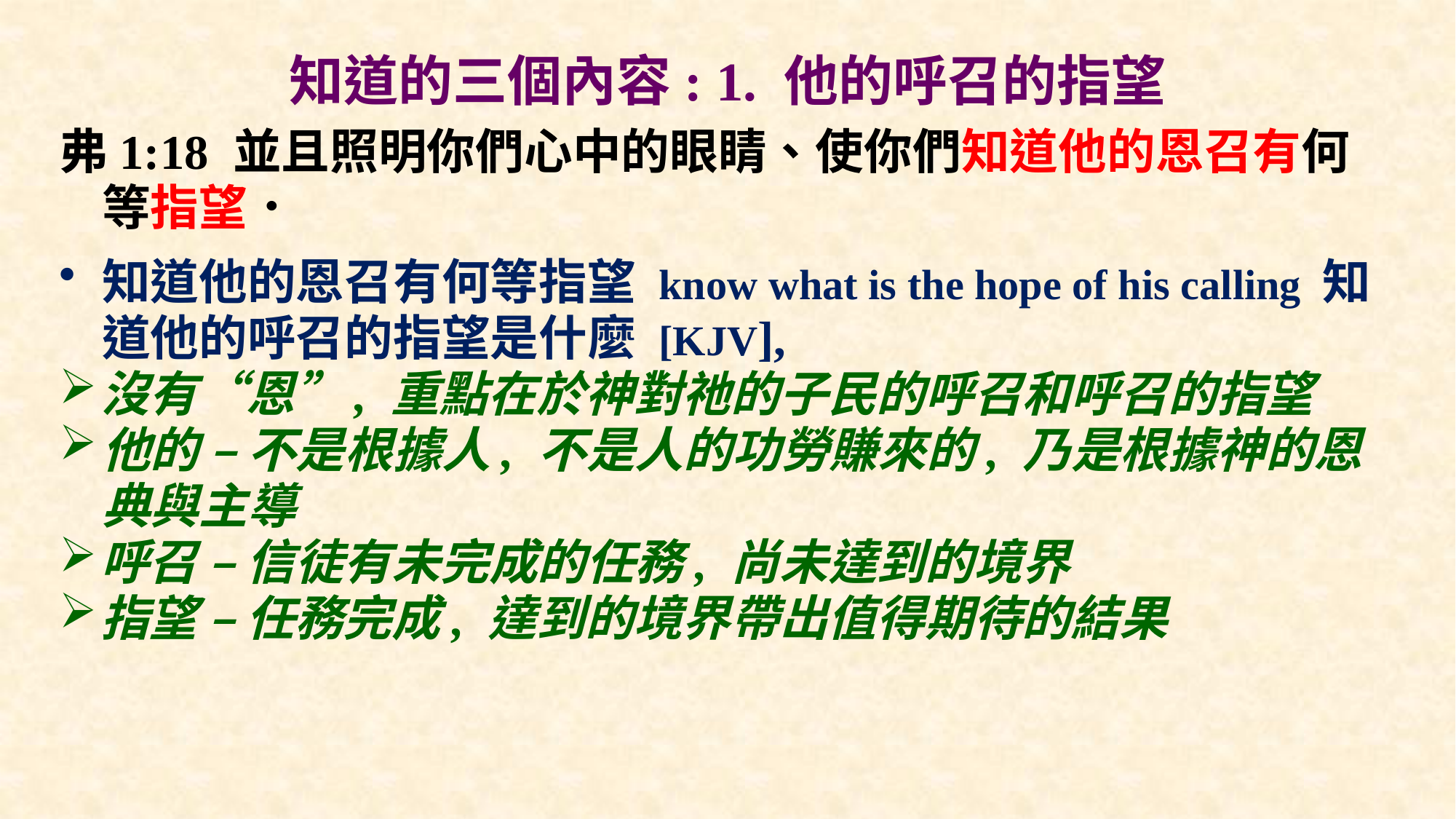

# 知道的三個內容: 1. 他的呼召的指望
弗1:18 並且照明你們心中的眼睛、使你們知道他的恩召有何等指望．
知道他的恩召有何等指望 know what is the hope of his calling 知道他的呼召的指望是什麼 [KJV],
沒有“恩”, 重點在於神對祂的子民的呼召和呼召的指望
他的 – 不是根據人, 不是人的功勞賺來的, 乃是根據神的恩典與主導
呼召 – 信徒有未完成的任務, 尚未達到的境界
指望 – 任務完成, 達到的境界帶出值得期待的結果